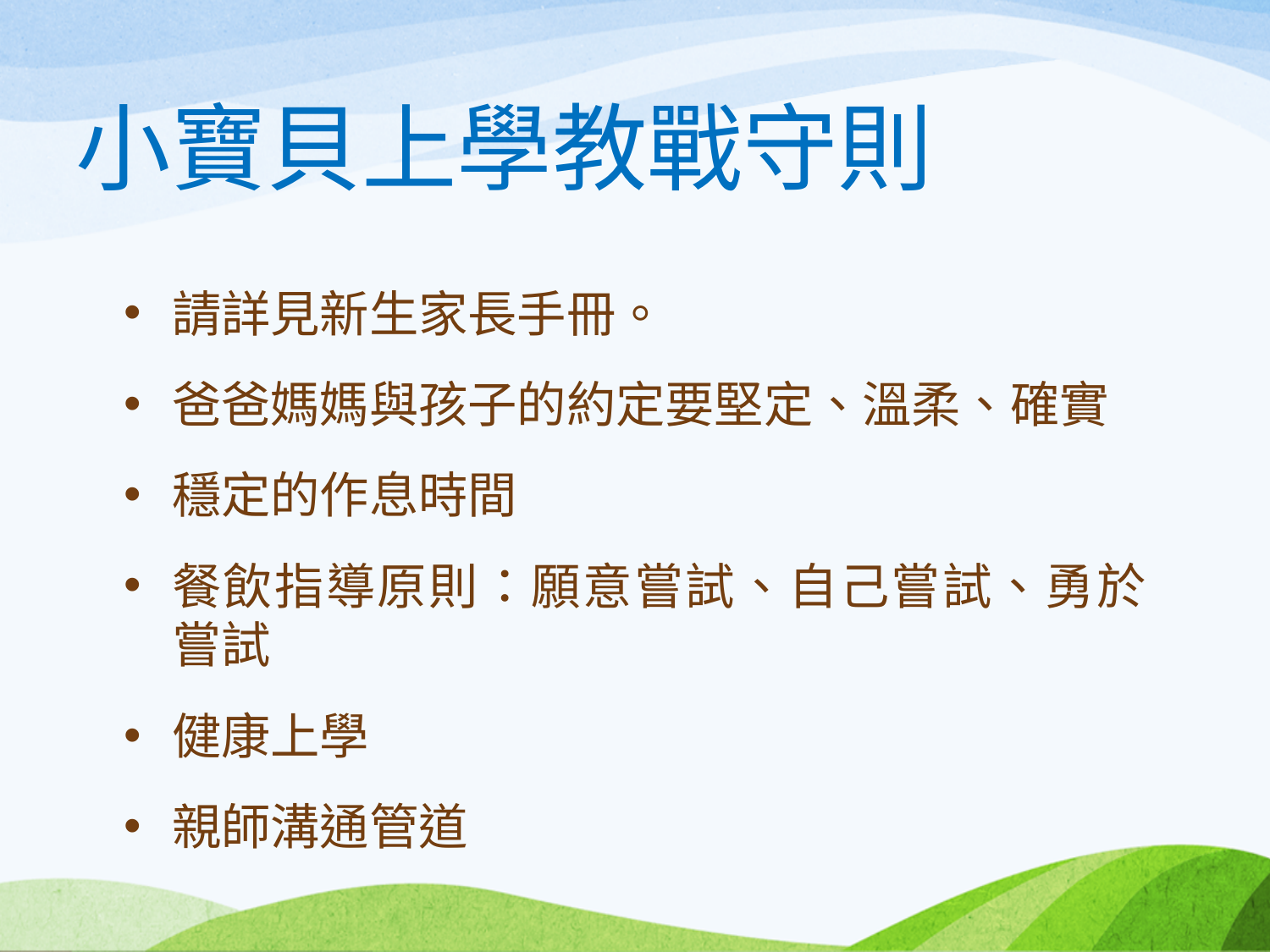

# 小寶貝上學教戰守則
請詳見新生家長手冊。
爸爸媽媽與孩子的約定要堅定、溫柔、確實
穩定的作息時間
餐飲指導原則：願意嘗試、自己嘗試、勇於嘗試
健康上學
親師溝通管道